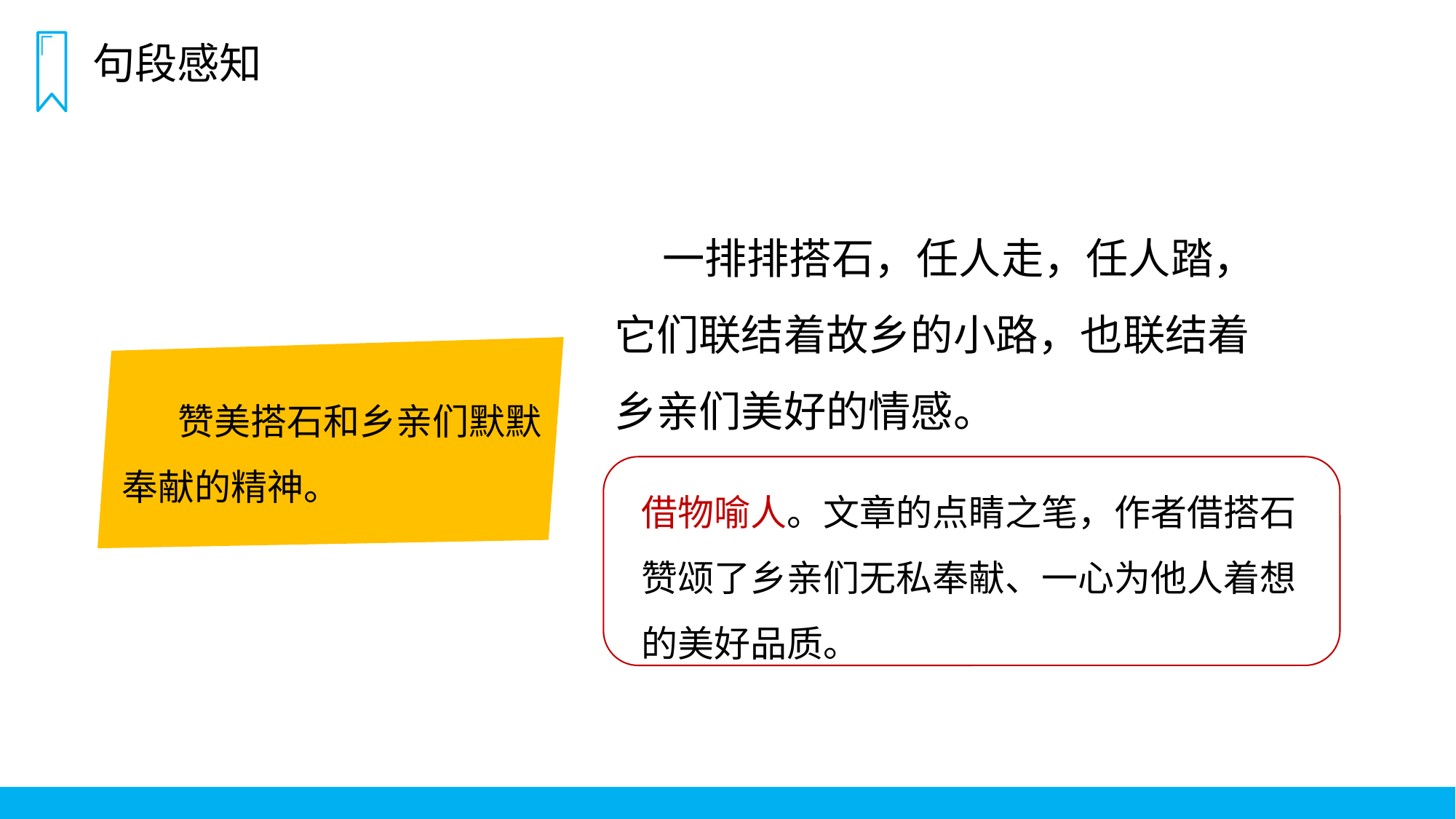

句段感知
    一排排搭石，任人走，任人踏，它们联结着故乡的小路，也联结着乡亲们美好的情感。

      赞美搭石和乡亲们默默奉献的精神。

借物喻人。文章的点睛之笔，作者借搭石赞颂了乡亲们无私奉献、一心为他人着想的美好品质。